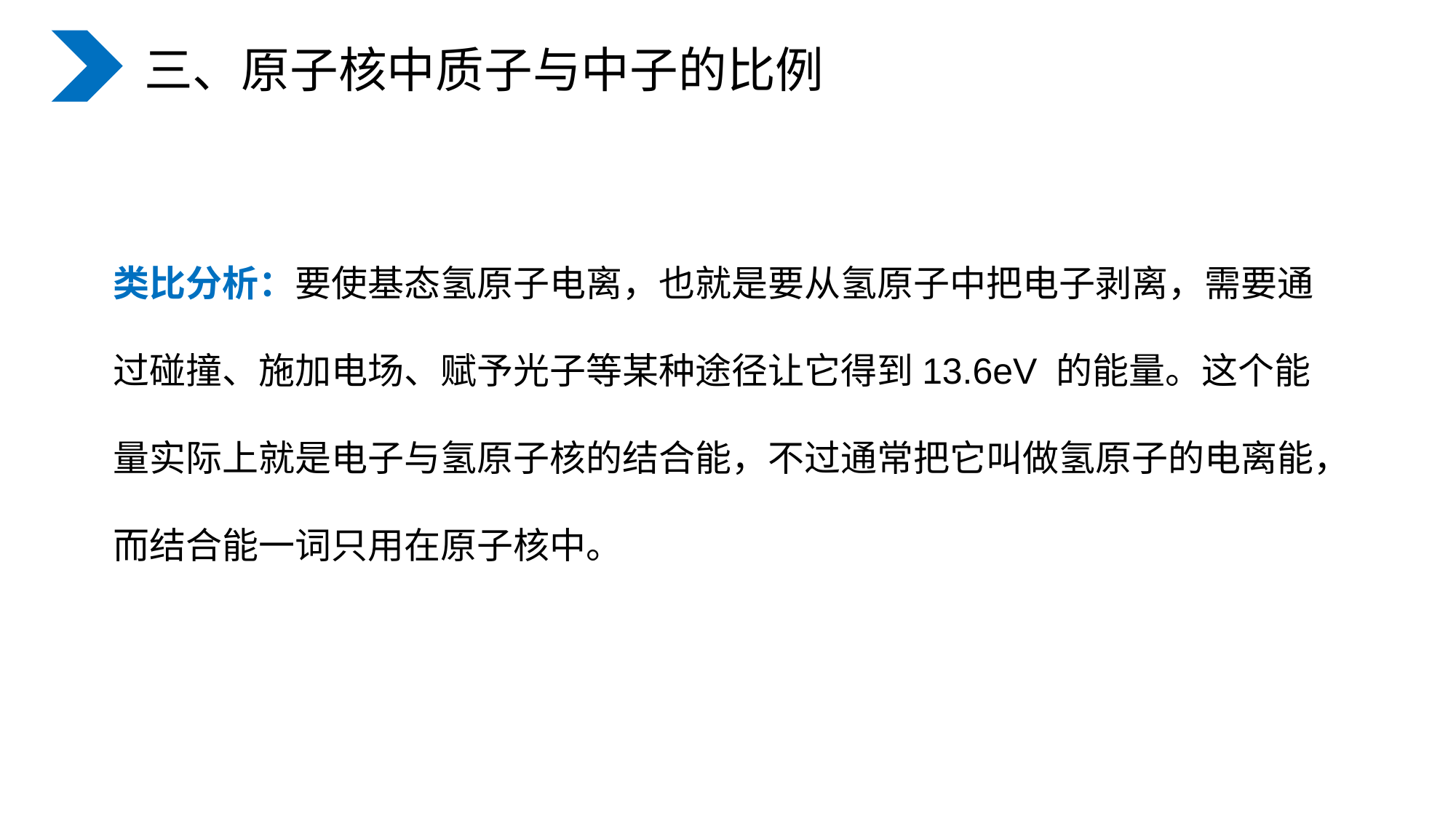

三、原子核中质子与中子的比例
类比分析：要使基态氢原子电离，也就是要从氢原子中把电子剥离，需要通过碰撞、施加电场、赋予光子等某种途径让它得到13.6eV 的能量。这个能量实际上就是电子与氢原子核的结合能，不过通常把它叫做氢原子的电离能，而结合能一词只用在原子核中。